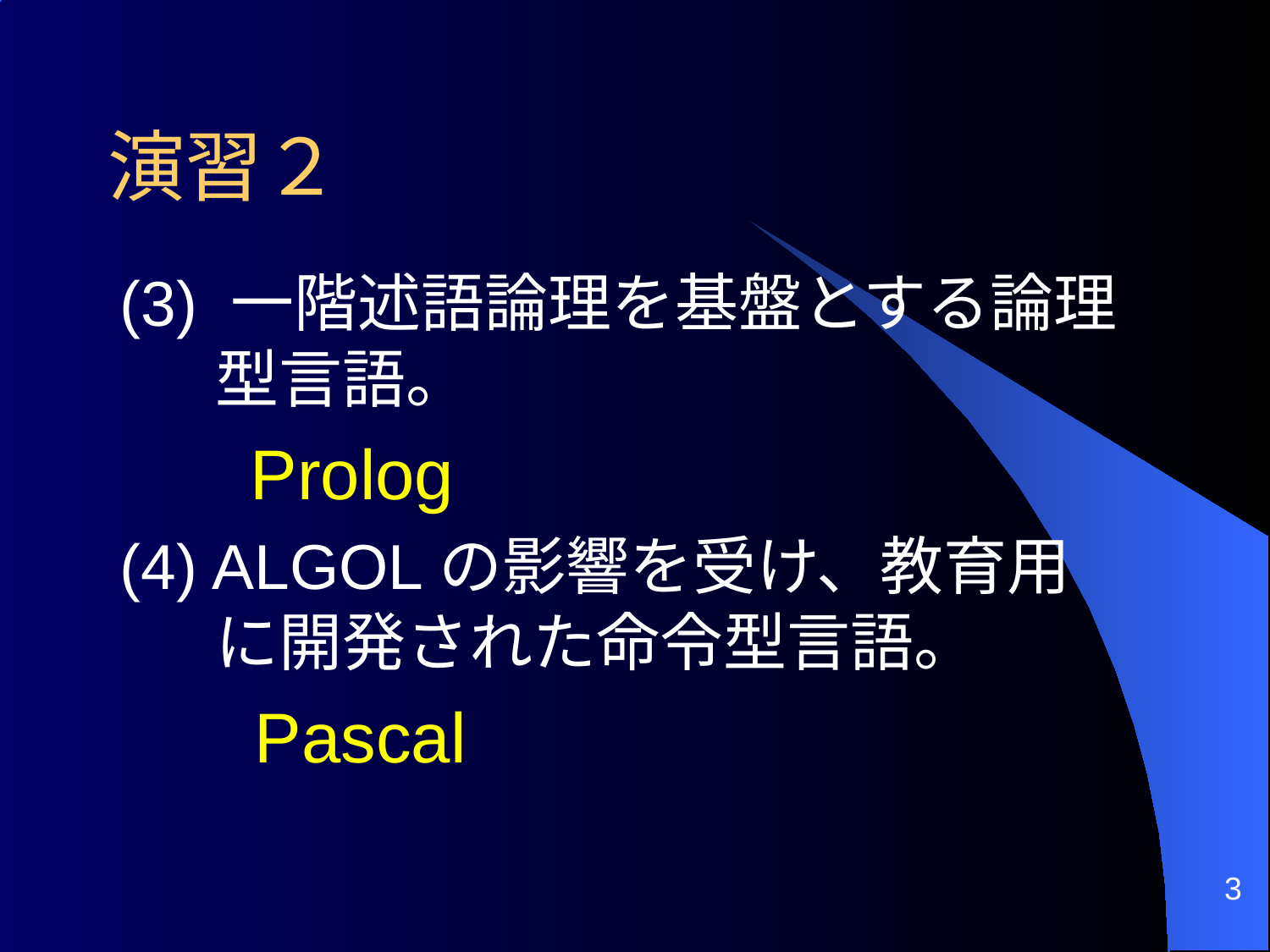

演習２
(3) 一階述語論理を基盤とする論理型言語。
	  Prolog
(4) ALGOLの影響を受け、教育用に開発された命令型言語。
	  Pascal
3